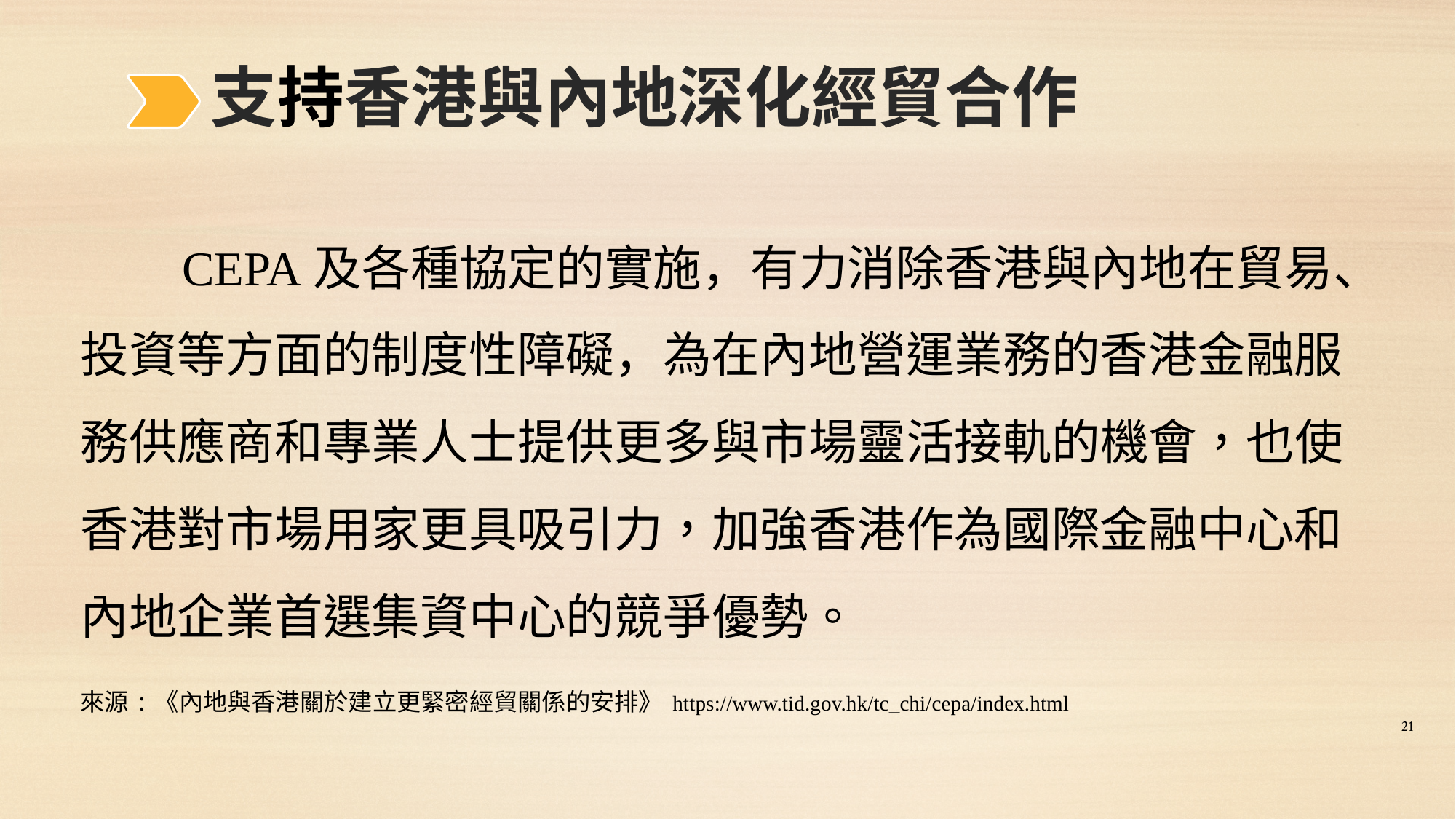

支持香港與內地深化經貿合作

    CEPA及各種協定的實施，有力消除香港與內地在貿易、投資等方面的制度性障礙，為在內地營運業務的香港金融服務供應商和專業人士提供更多與市場靈活接軌的機會，也使香港對市場用家更具吸引力，加強香港作為國際金融中心和內地企業首選集資中心的競爭優勢。
來源:《內地與香港關於建立更緊密經貿關係的安排》 https://www.tid.gov.hk/tc_chi/cepa/index.html
21